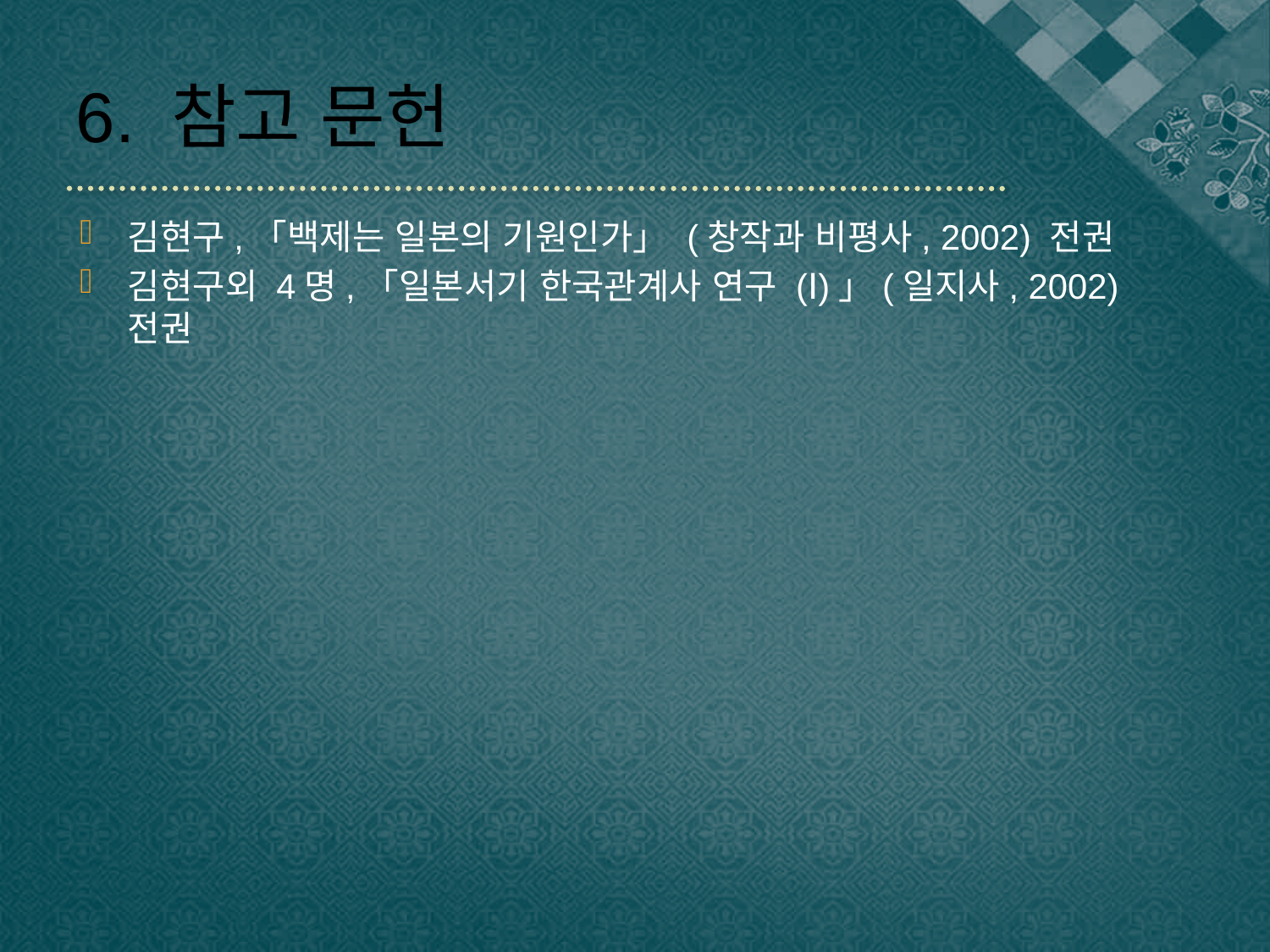

# 6. 참고 문헌
김현구,「백제는 일본의 기원인가」 (창작과 비평사, 2002) 전권
김현구외 4명,「일본서기 한국관계사 연구 (Ⅰ)」(일지사, 2002) 전권